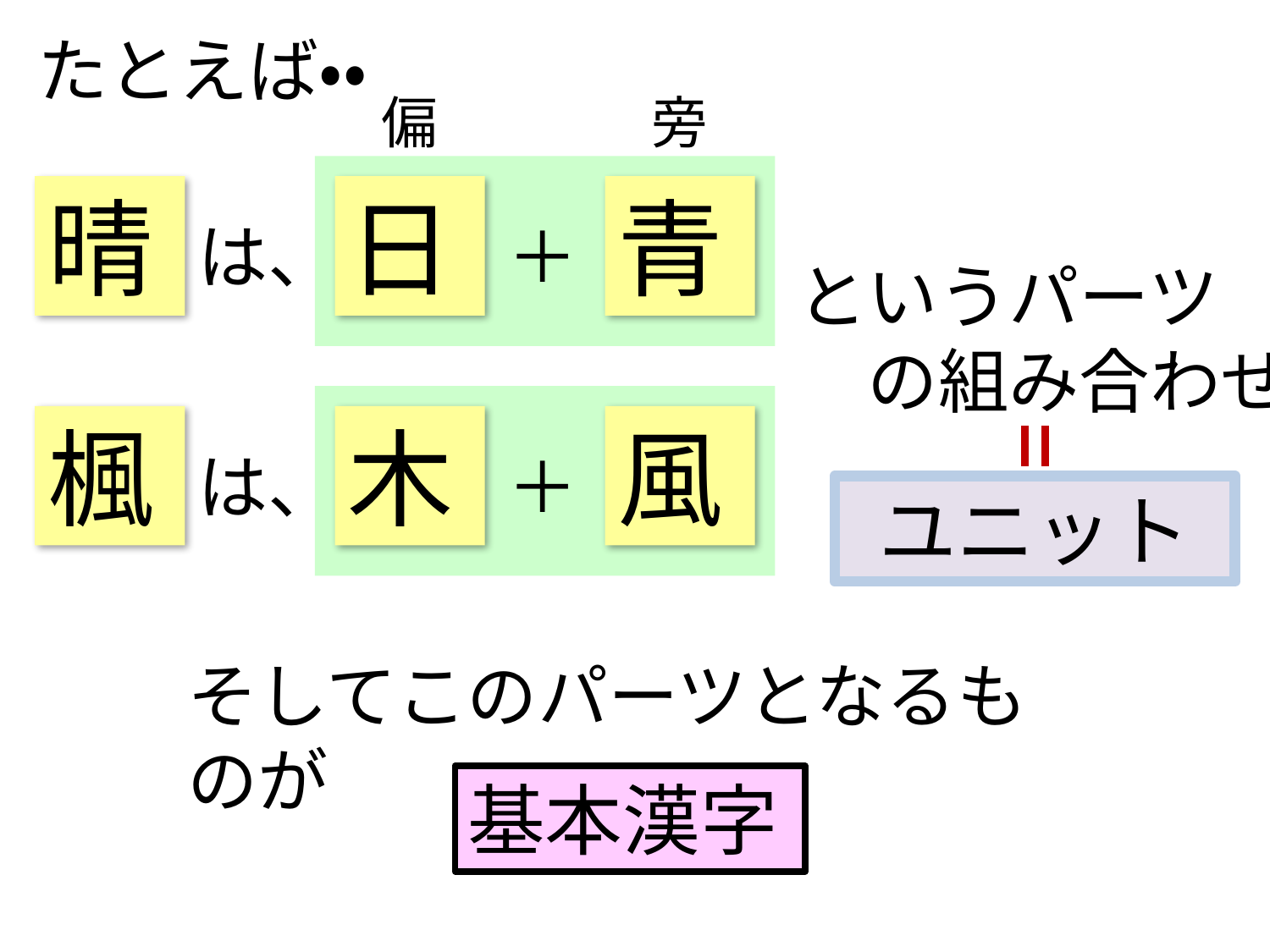

たとえば・・
偏
旁

日
青
＋
晴
は、
というパーツ
　の組み合わせ

木
風
＋
楓
は、
ユニット
そしてこのパーツとなるものが
基本漢字